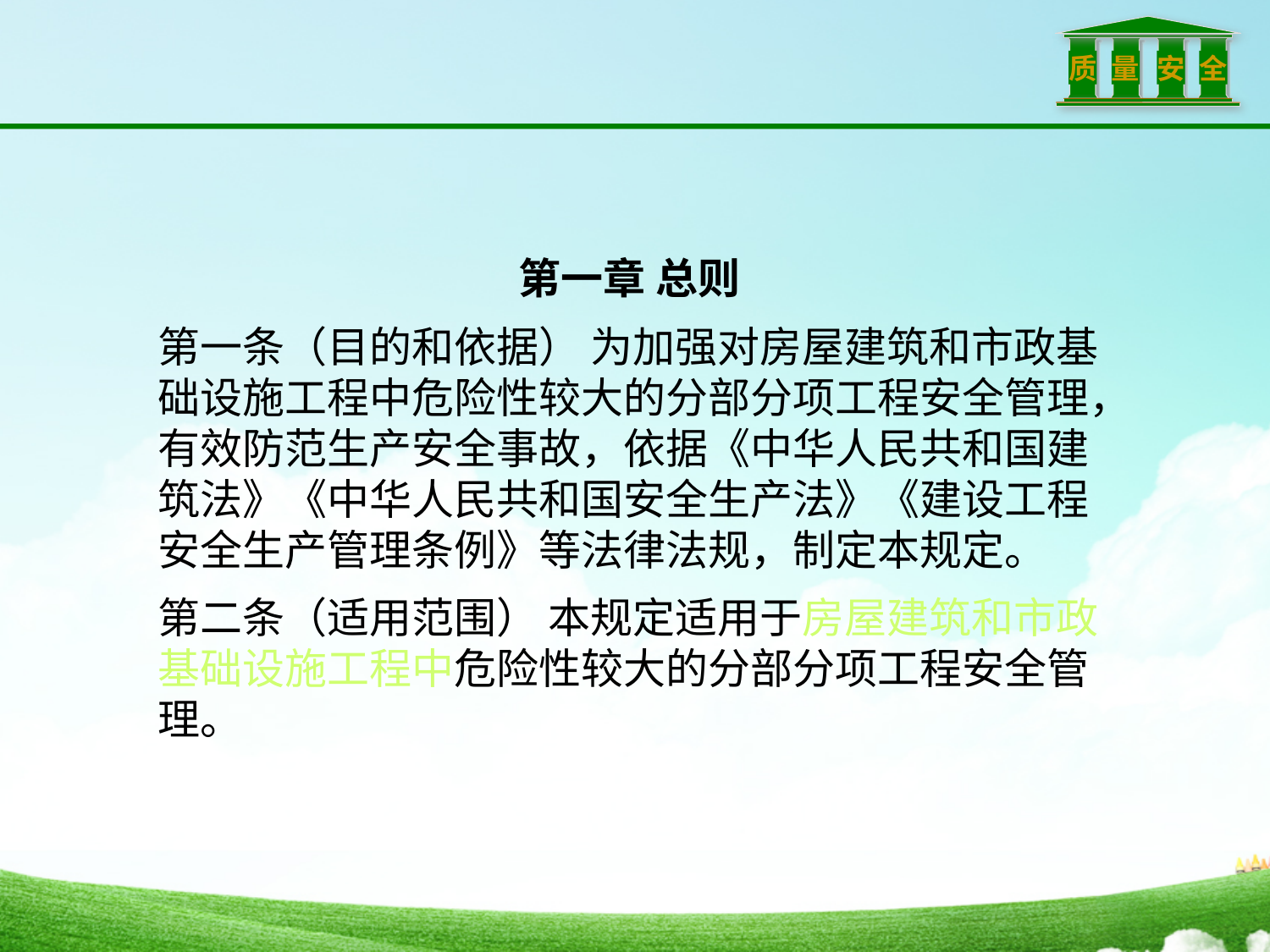

第一章 总则
第一条（目的和依据） 为加强对房屋建筑和市政基础设施工程中危险性较大的分部分项工程安全管理，有效防范生产安全事故，依据《中华人民共和国建筑法》《中华人民共和国安全生产法》《建设工程安全生产管理条例》等法律法规，制定本规定。
第二条（适用范围） 本规定适用于房屋建筑和市政基础设施工程中危险性较大的分部分项工程安全管理。